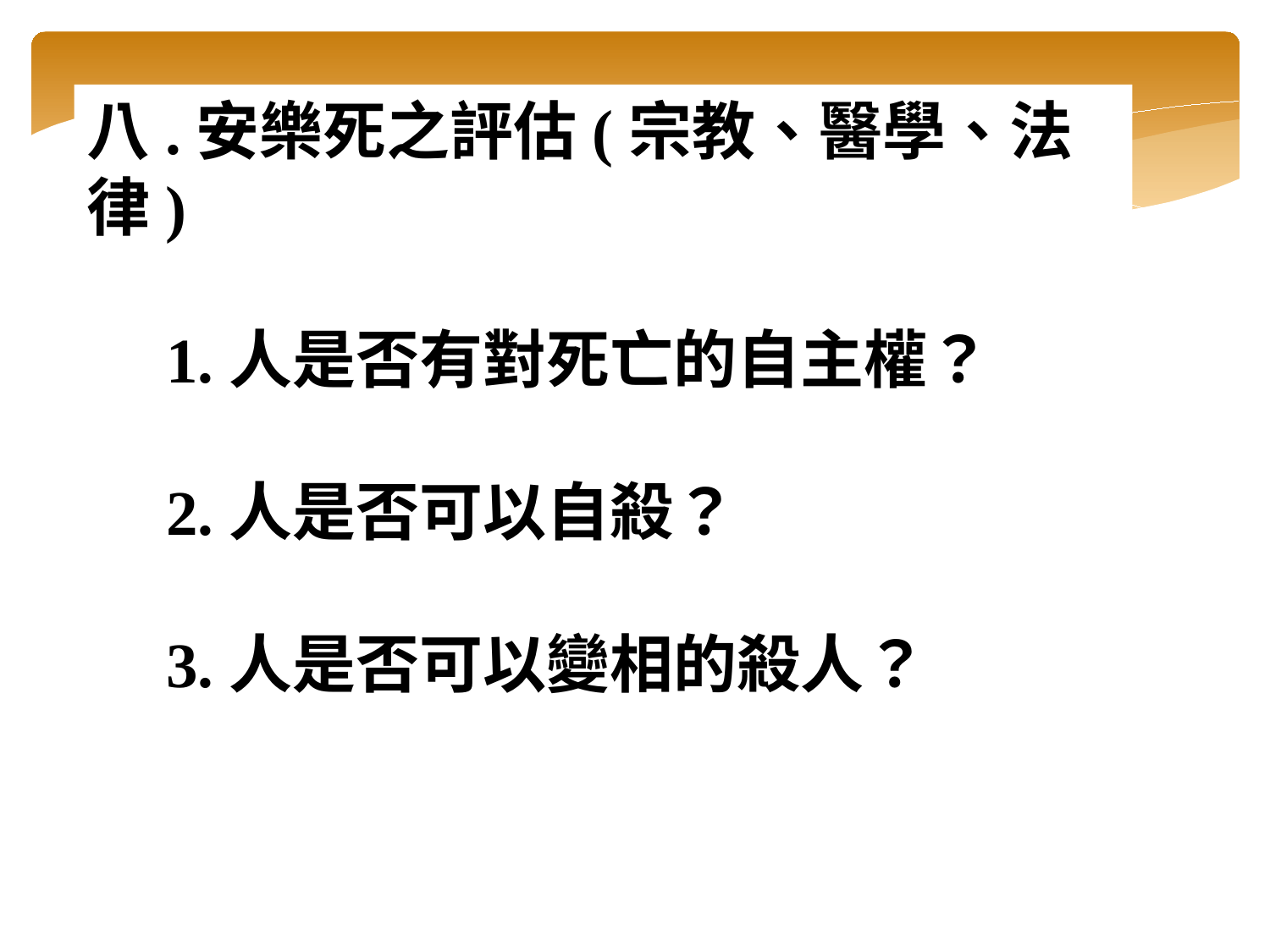

八.安樂死之評估(宗教、醫學、法律)

     1.人是否有對死亡的自主權？

     2.人是否可以自殺？

     3.人是否可以變相的殺人？